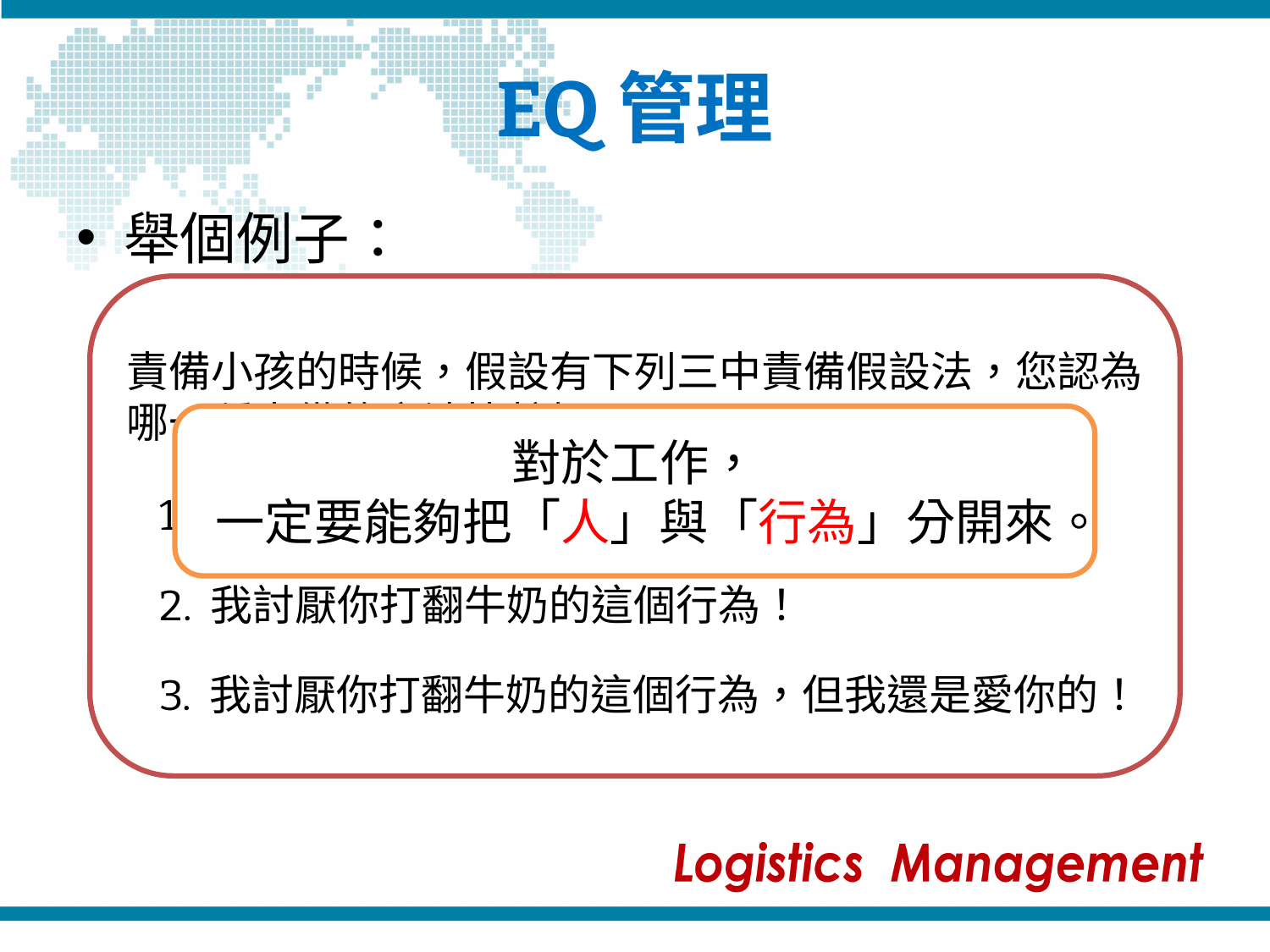

# EQ管理
舉個例子：
某位家中裝潢富麗堂皇的母親，某天她泡了一杯牛奶，放置在小茶几上，小孩子剛剛牙牙地學走路，一見到牛奶興奮往前取物，一個不小心，竟然將牛奶打翻了，牛奶把桌巾與地毯全都弄濕了。
如果您是這位母親，生氣嗎？這個當口除了扶起小孩端看是否受傷外，恐怕就會開始責備小孩了！

責備小孩的時候，假設有下列三中責備假設法，您認為哪一種責備的方法比較好呢？

對於工作，
一定要能夠把「人」與「行為」分開來。
1. 我討厭你，你太差勁了！
2. 我討厭你打翻牛奶的這個行為！
3. 我討厭你打翻牛奶的這個行為，但我還是愛你的！